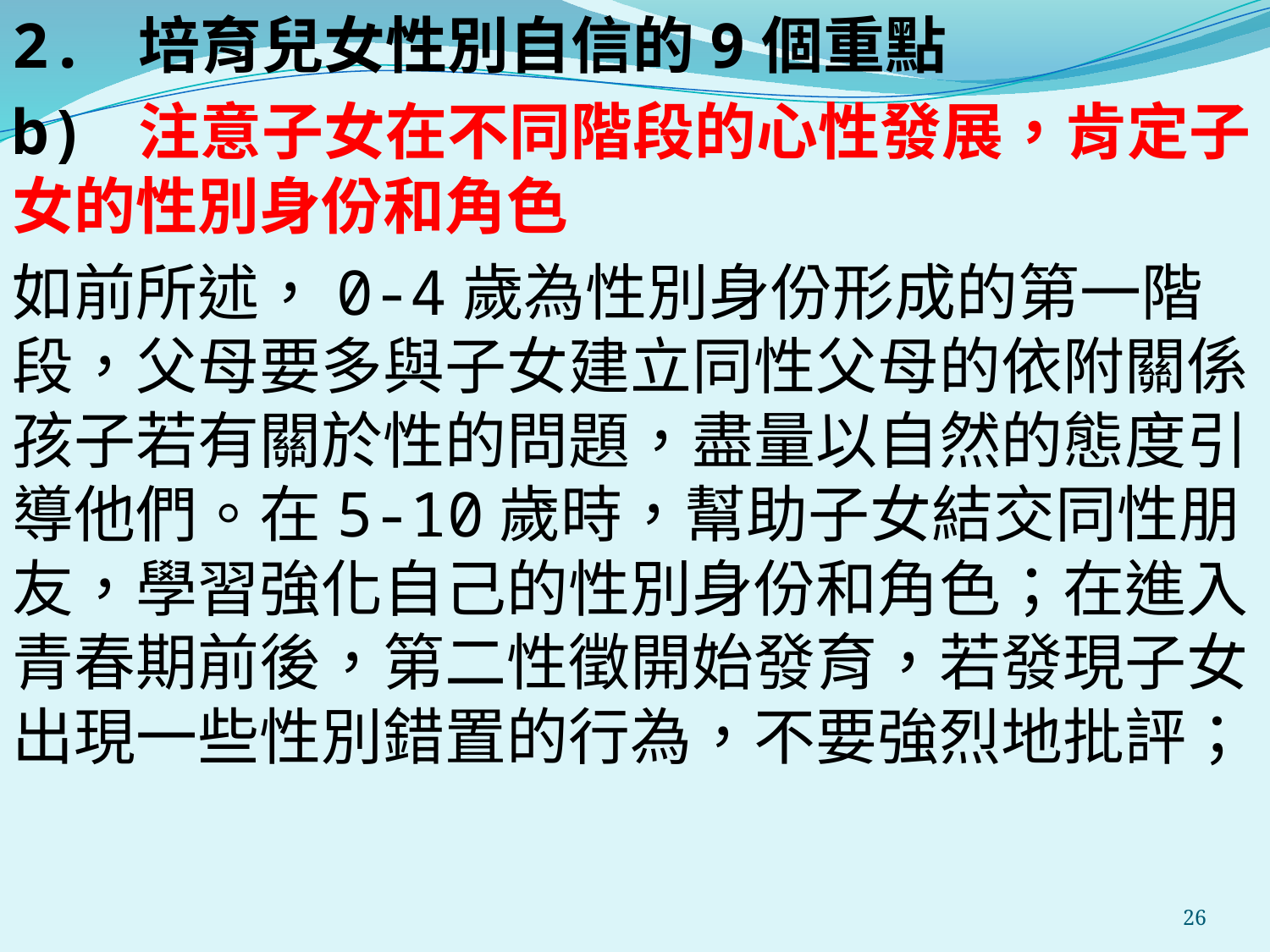

2. 培育兒女性別自信的9個重點
b) 注意子女在不同階段的心性發展，肯定子女的性別身份和角色
如前所述，0-4歲為性別身份形成的第一階段，父母要多與子女建立同性父母的依附關係，孩子若有關於性的問題，盡量以自然的態度引導他們。在5-10歲時，幫助子女結交同性朋友，學習強化自己的性別身份和角色；在進入青春期前後，第二性徵開始發育，若發現子女出現一些性別錯置的行為，不要強烈地批評；
#

26